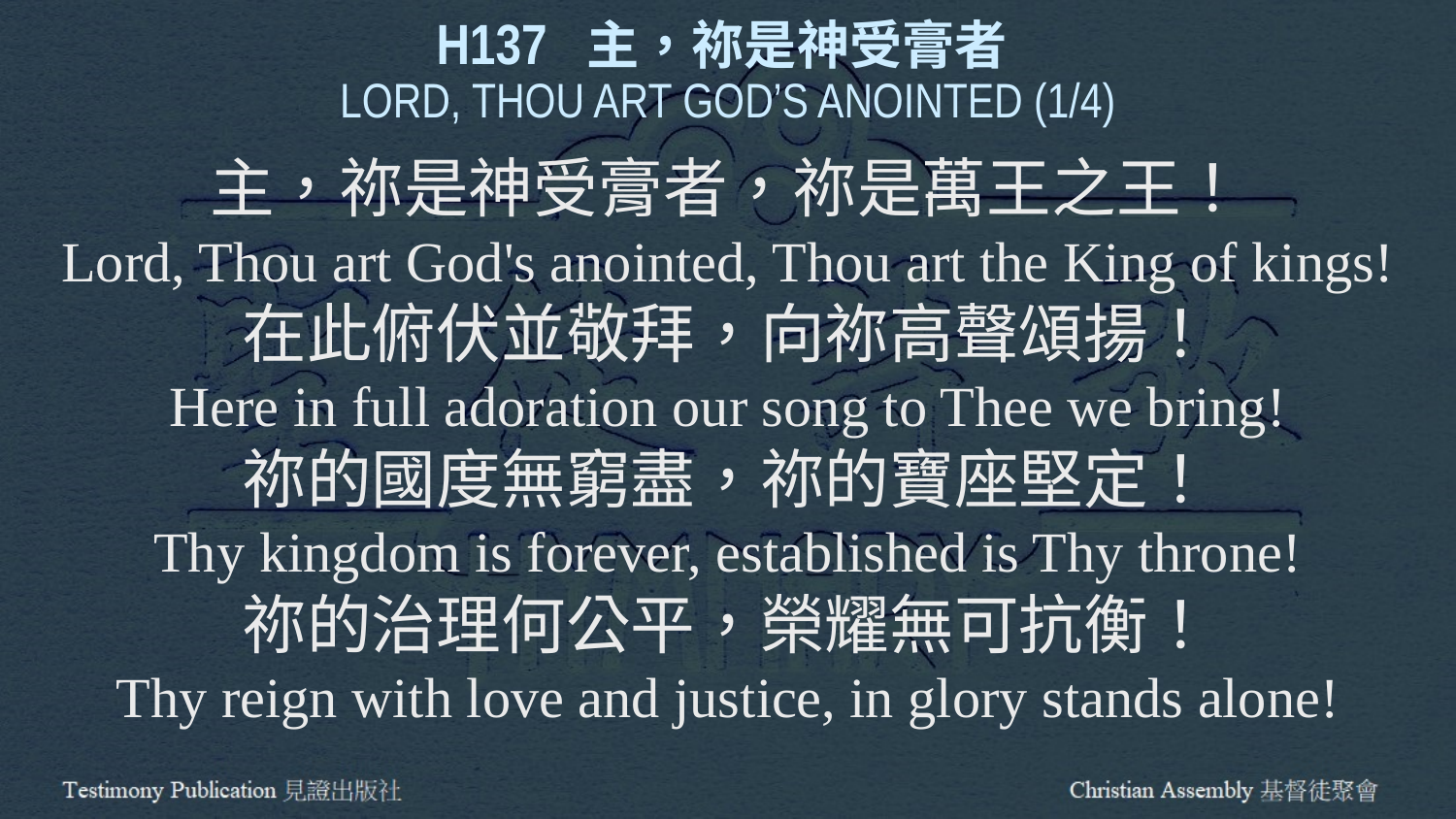

H137  主，祢是神受膏者
LORD, THOU ART GOD’S ANOINTED (1/4)
主，祢是神受膏者，祢是萬王之王！
Lord, Thou art God's anointed, Thou art the King of kings!
在此俯伏並敬拜，向祢高聲頌揚！
Here in full adoration our song to Thee we bring!
祢的國度無窮盡，祢的寶座堅定！
Thy kingdom is forever, established is Thy throne!
祢的治理何公平，榮耀無可抗衡！
Thy reign with love and justice, in glory stands alone!